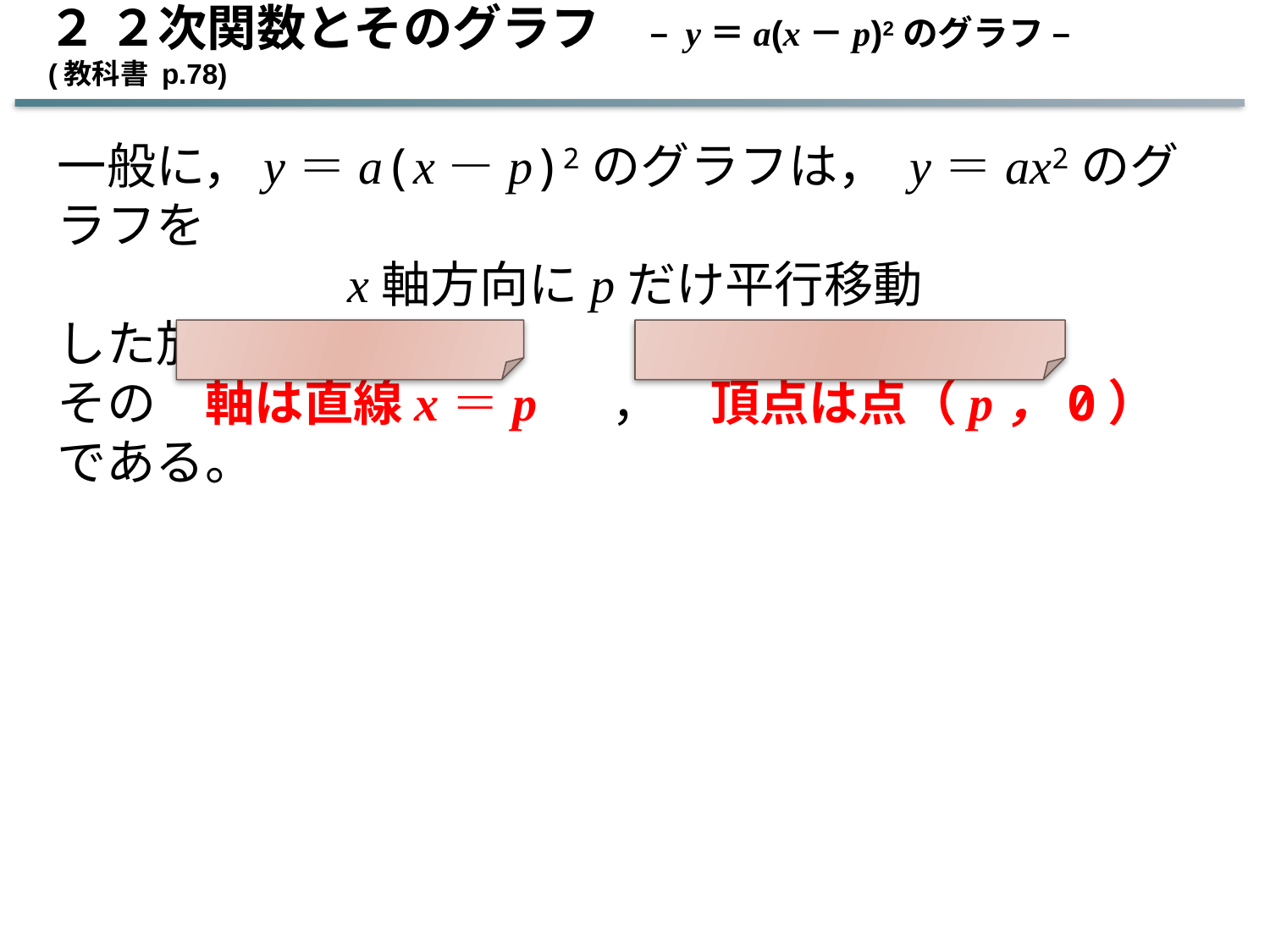

２ ２次関数とそのグラフ　– y＝a(x－p)2のグラフ –        (教科書 p.78)
一般に，y＝a(x－p)2のグラフは， y＝ax2のグラフを
x軸方向にpだけ平行移動
した放物線である。
その　軸は直線x＝p 　，　頂点は点（p，0）　である。